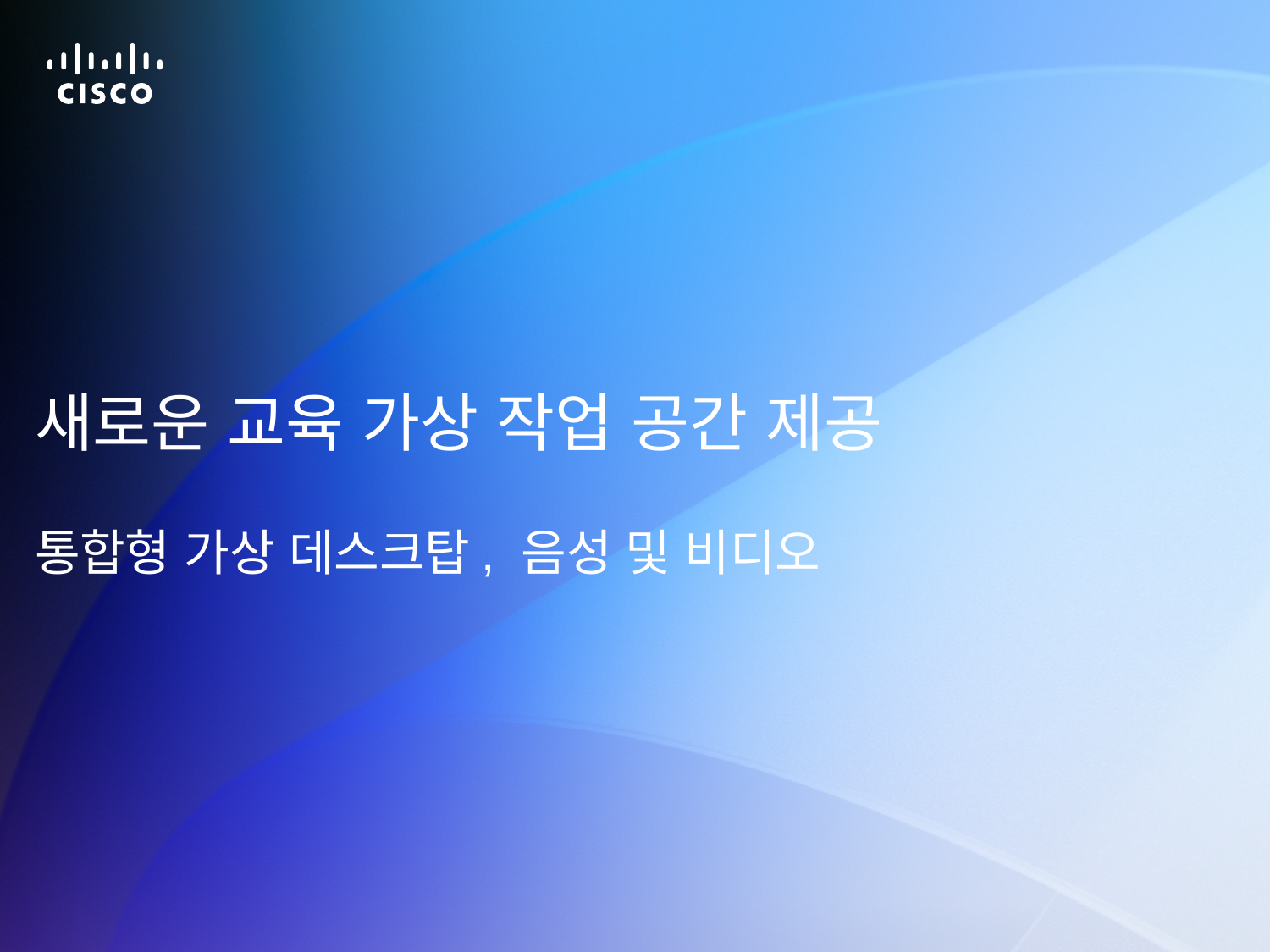

# 새로운 교육 가상 작업 공간 제공 통합형 가상 데스크탑, 음성 및 비디오